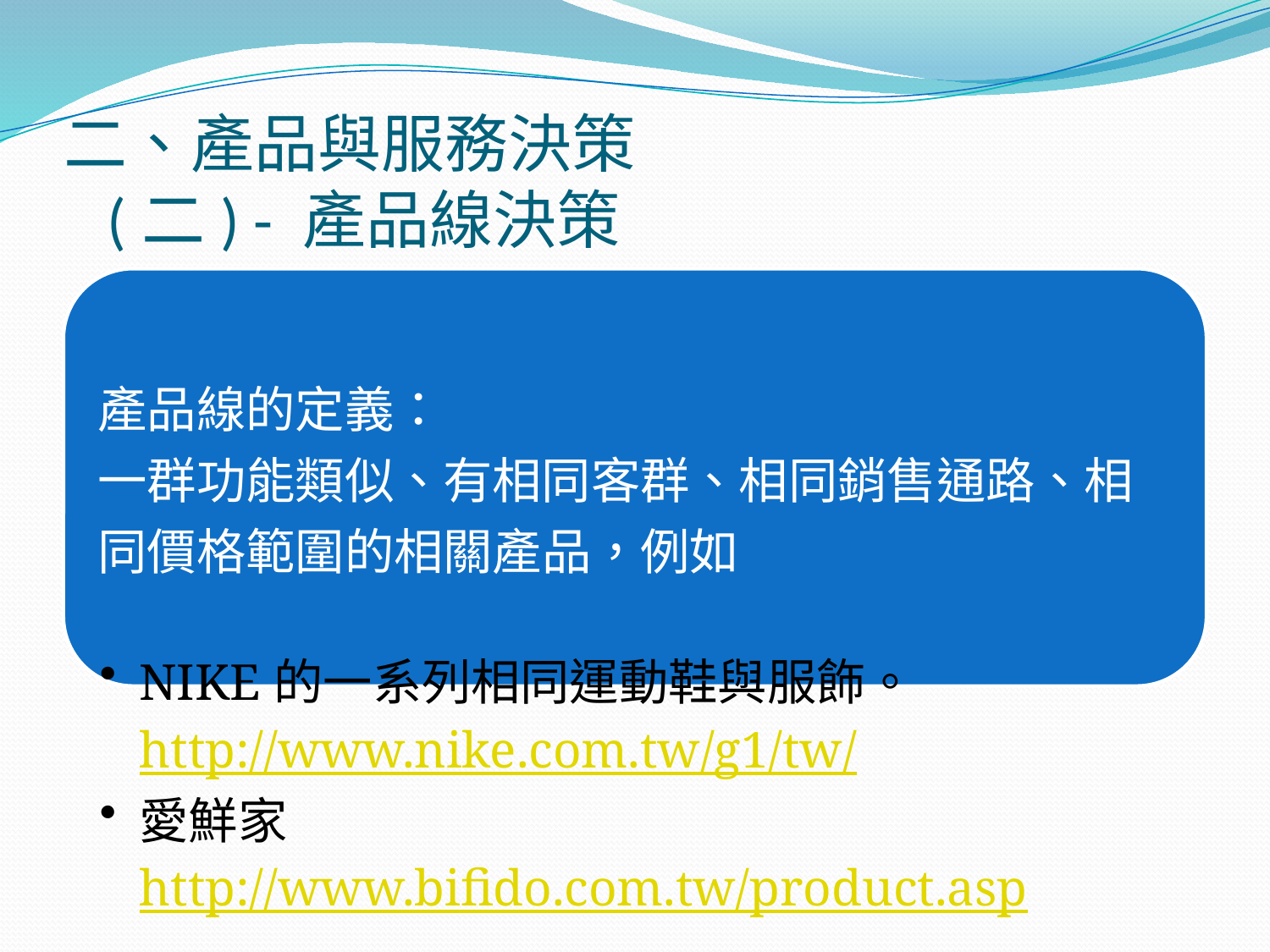

# 二、產品與服務決策 (二) - 產品線決策
產品線的定義：
一群功能類似、有相同客群、相同銷售通路、相同價格範圍的相關產品，例如
NIKE的一系列相同運動鞋與服飾。  http://www.nike.com.tw/g1/tw/
愛鮮家
http://www.bifido.com.tw/product.asp